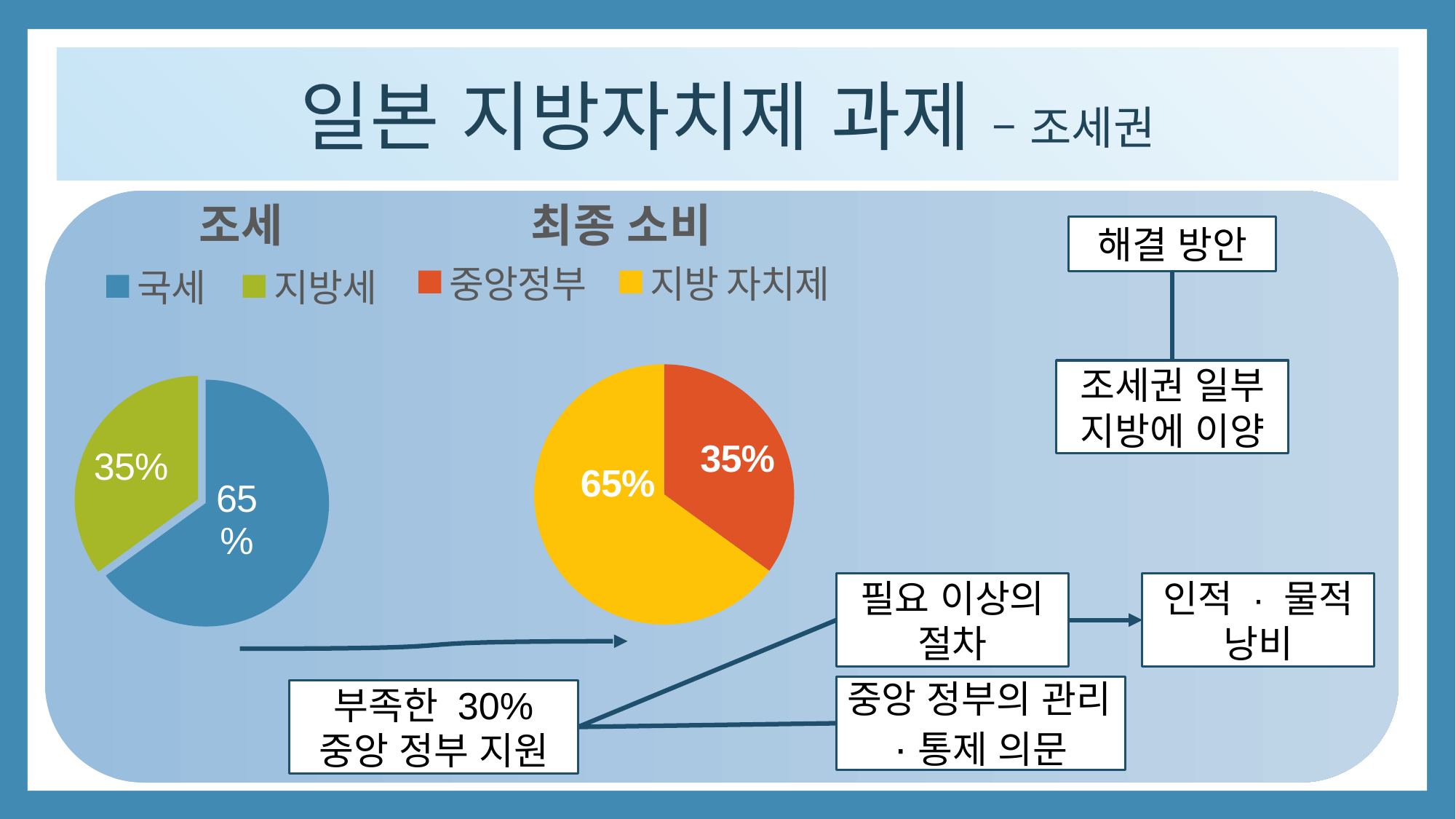

일본 지방자치제 과제 – 조세권

### Chart:

| Category | 최종 소비 |
|---|---|
| 중앙정부 | 35.0 |
| 지방 자치제 | 65.0 |

### Chart: 조세

| Category | 조세 |
|---|---|
| 국세 | 65.0 |
| 지방세 | 35.0 |
해결 방안
조세권 일부 지방에 이양
필요 이상의 절차
인적 · 물적
낭비
중앙 정부의 관리·통제 의문
부족한 30%
중앙 정부 지원